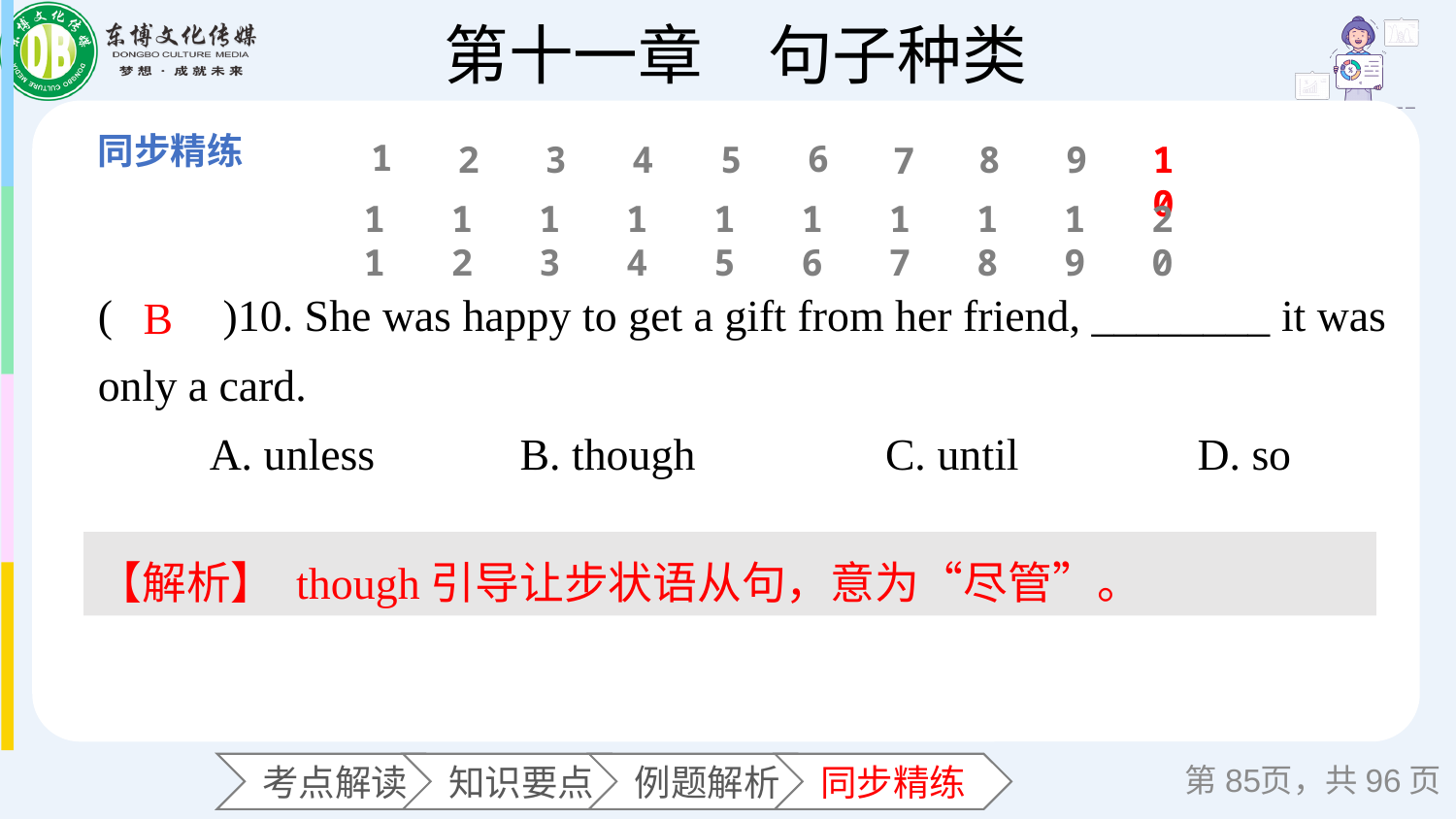

1
6
2
3
4
5
8
9
10
7
11
12
13
14
15
16
17
18
19
20
(　　)10. She was happy to get a gift from her friend, ________ it was only a card.
          A. unless             B. though                 C. until                D. so
B
【解析】 though引导让步状语从句，意为“尽管”。
第85页，共96页